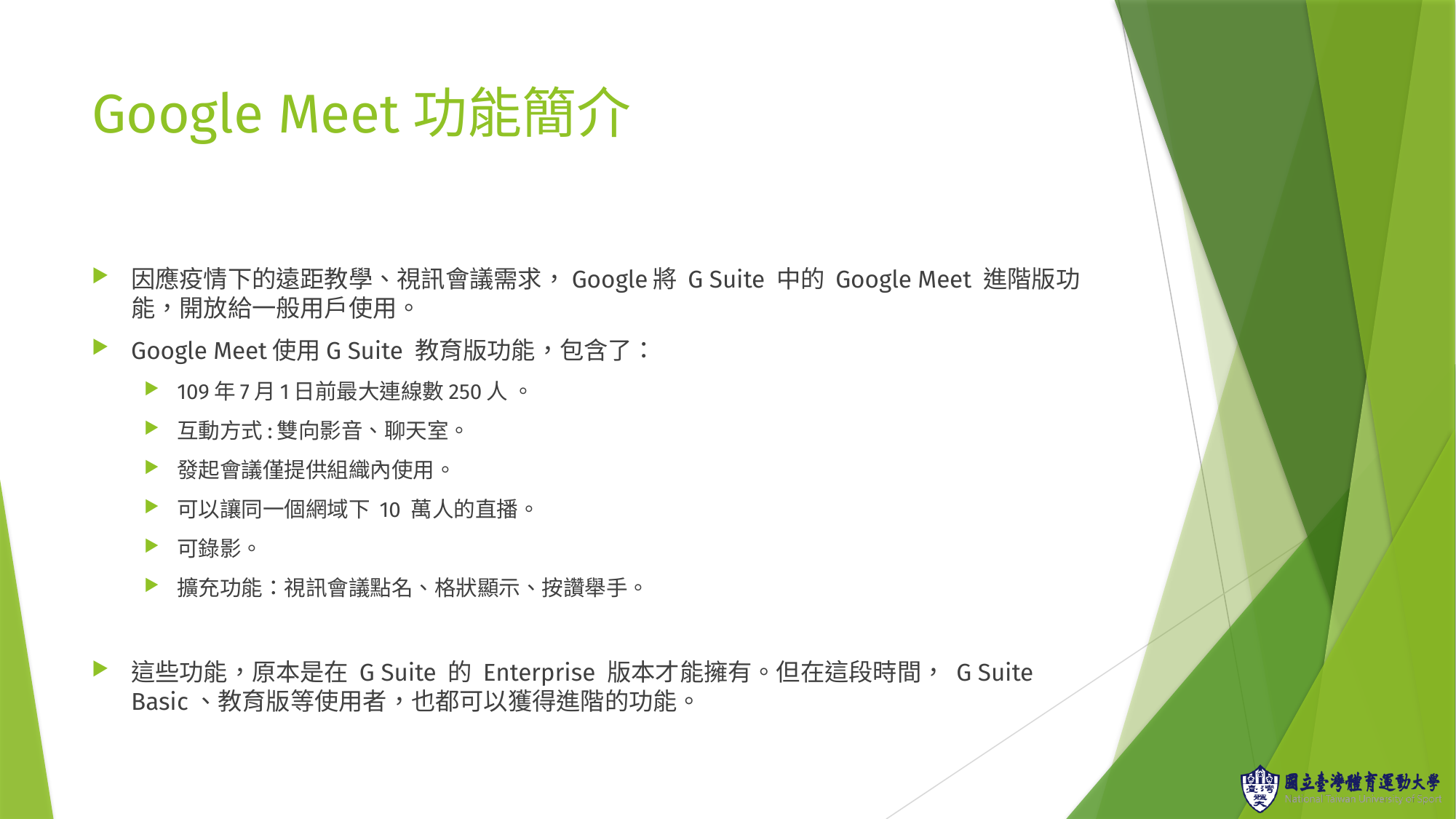

# Google Meet功能簡介
因應疫情下的遠距教學、視訊會議需求，Google將 G Suite 中的 Google Meet 進階版功能，開放給一般用戶使用。
Google Meet使用G Suite 教育版功能，包含了：
109年7月1日前最大連線數250人 。
互動方式:雙向影音、聊天室。
發起會議僅提供組織內使用。
可以讓同一個網域下 10 萬人的直播。
可錄影。
擴充功能：視訊會議點名、格狀顯示、按讚舉手。

這些功能，原本是在 G Suite 的 Enterprise 版本才能擁有。但在這段時間， G Suite Basic、教育版等使用者，也都可以獲得進階的功能。